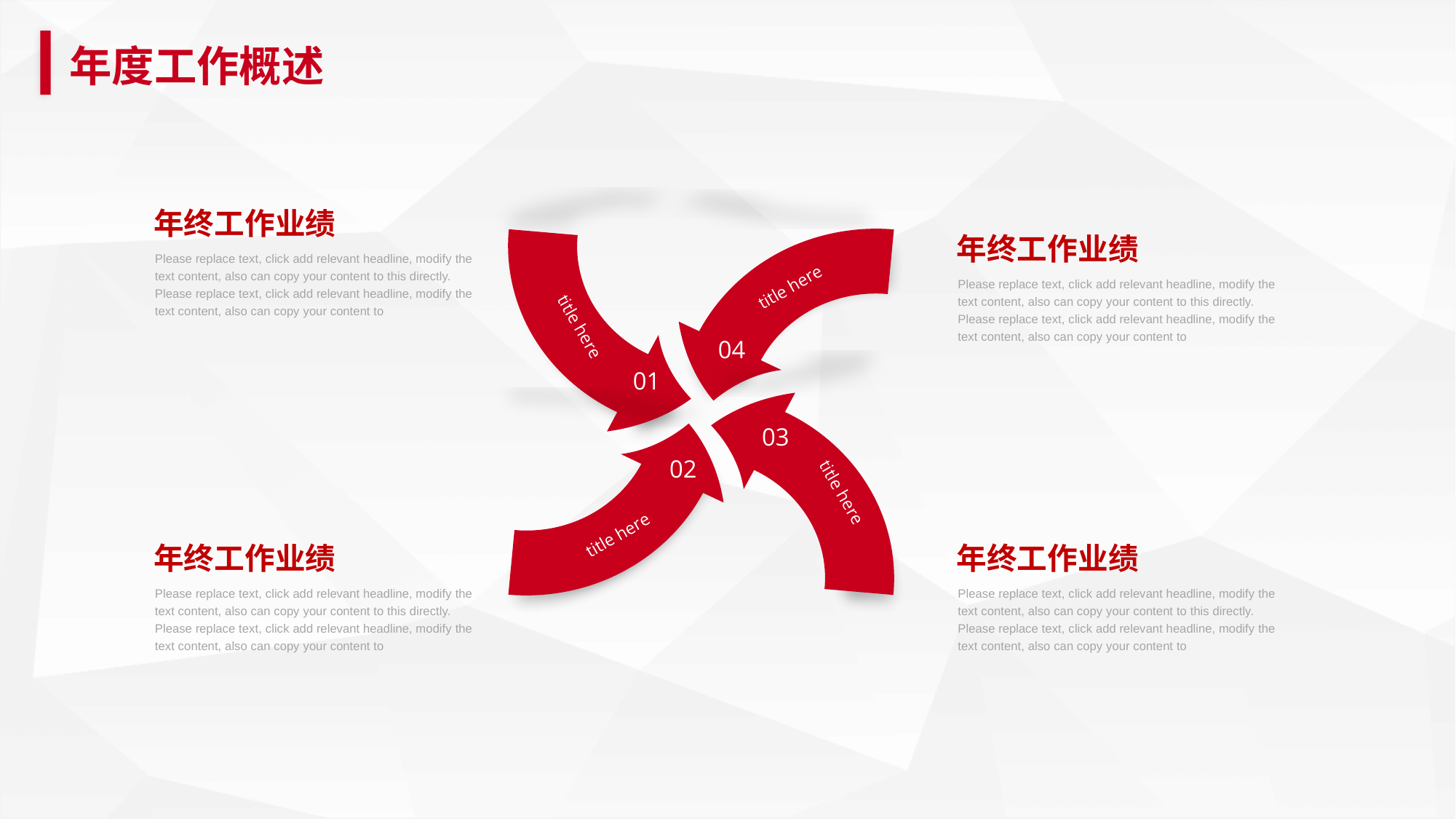

年度工作概述
年终工作业绩
年终工作业绩

title here
title here
04
01

03

02
title here
title here
Please replace text, click add relevant headline, modify the text content, also can copy your content to this directly. Please replace text, click add relevant headline, modify the text content, also can copy your content to
Please replace text, click add relevant headline, modify the text content, also can copy your content to this directly. Please replace text, click add relevant headline, modify the text content, also can copy your content to
年终工作业绩
年终工作业绩
Please replace text, click add relevant headline, modify the text content, also can copy your content to this directly. Please replace text, click add relevant headline, modify the text content, also can copy your content to
Please replace text, click add relevant headline, modify the text content, also can copy your content to this directly. Please replace text, click add relevant headline, modify the text content, also can copy your content to